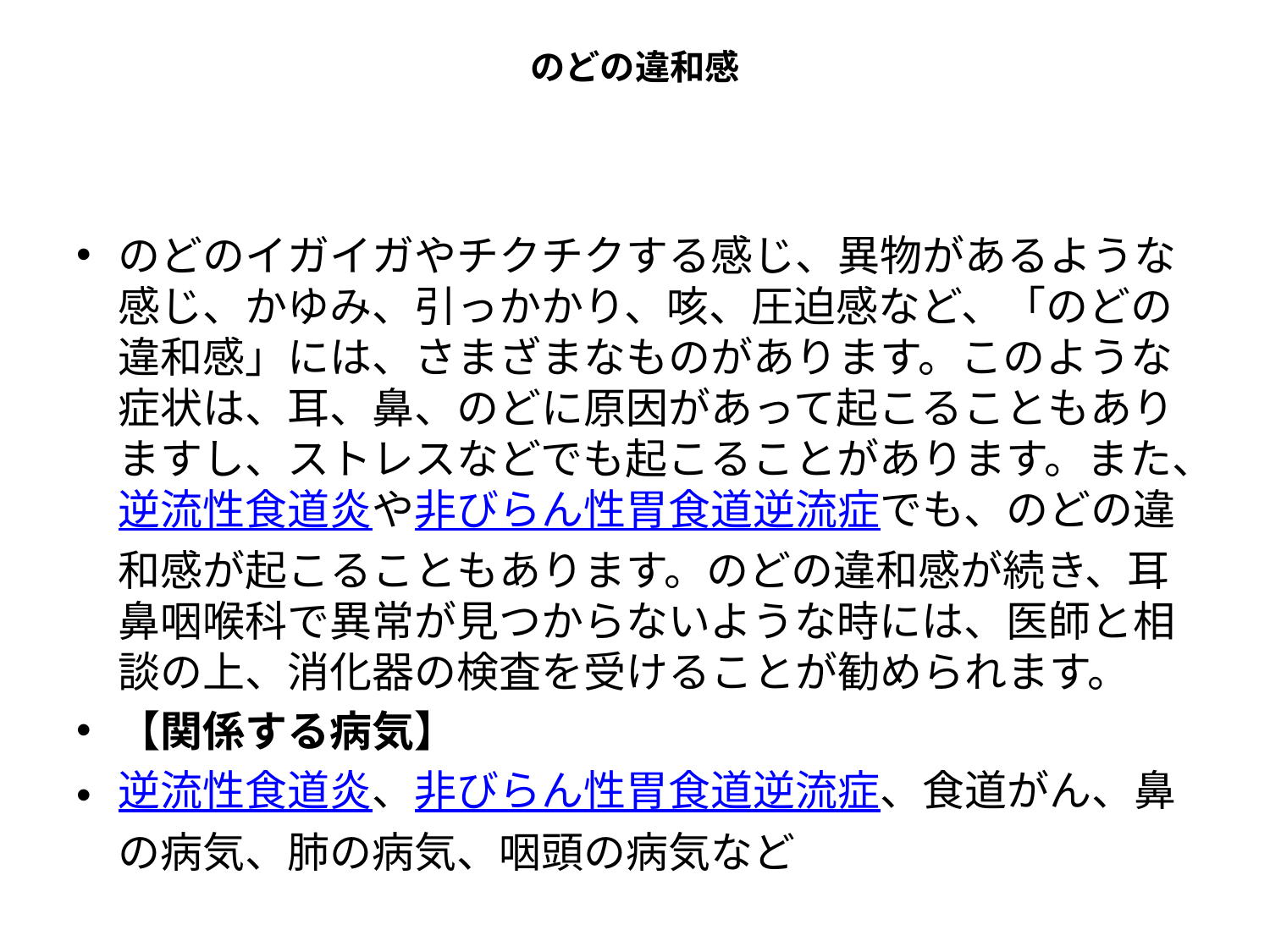

# のどの違和感
のどのイガイガやチクチクする感じ、異物があるような感じ、かゆみ、引っかかり、咳、圧迫感など、「のどの違和感」には、さまざまなものがあります。このような症状は、耳、鼻、のどに原因があって起こることもありますし、ストレスなどでも起こることがあります。また、逆流性食道炎や非びらん性胃食道逆流症でも、のどの違和感が起こることもあります。のどの違和感が続き、耳鼻咽喉科で異常が見つからないような時には、医師と相談の上、消化器の検査を受けることが勧められます。
【関係する病気】
逆流性食道炎、非びらん性胃食道逆流症、食道がん、鼻の病気、肺の病気、咽頭の病気など